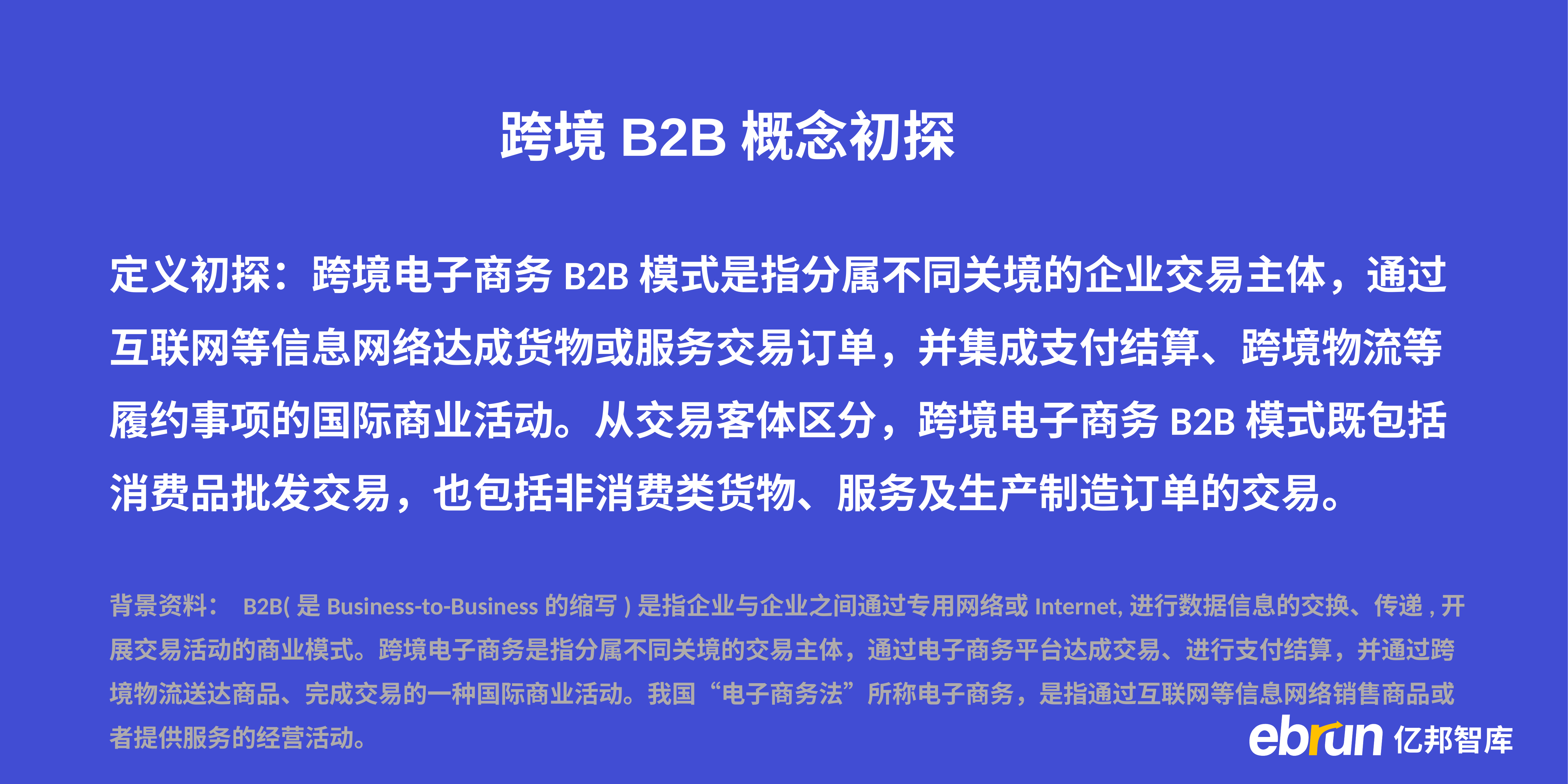

跨境B2B概念初探
定义初探：跨境电子商务B2B模式是指分属不同关境的企业交易主体，通过互联网等信息网络达成货物或服务交易订单，并集成支付结算、跨境物流等履约事项的国际商业活动。从交易客体区分，跨境电子商务B2B模式既包括消费品批发交易，也包括非消费类货物、服务及生产制造订单的交易。

背景资料： B2B(是Business-to-Business的缩写)是指企业与企业之间通过专用网络或Internet,进行数据信息的交换、传递,开展交易活动的商业模式。跨境电子商务是指分属不同关境的交易主体，通过电子商务平台达成交易、进行支付结算，并通过跨境物流送达商品、完成交易的一种国际商业活动。我国“电子商务法”所称电子商务，是指通过互联网等信息网络销售商品或者提供服务的经营活动。

亿邦智库